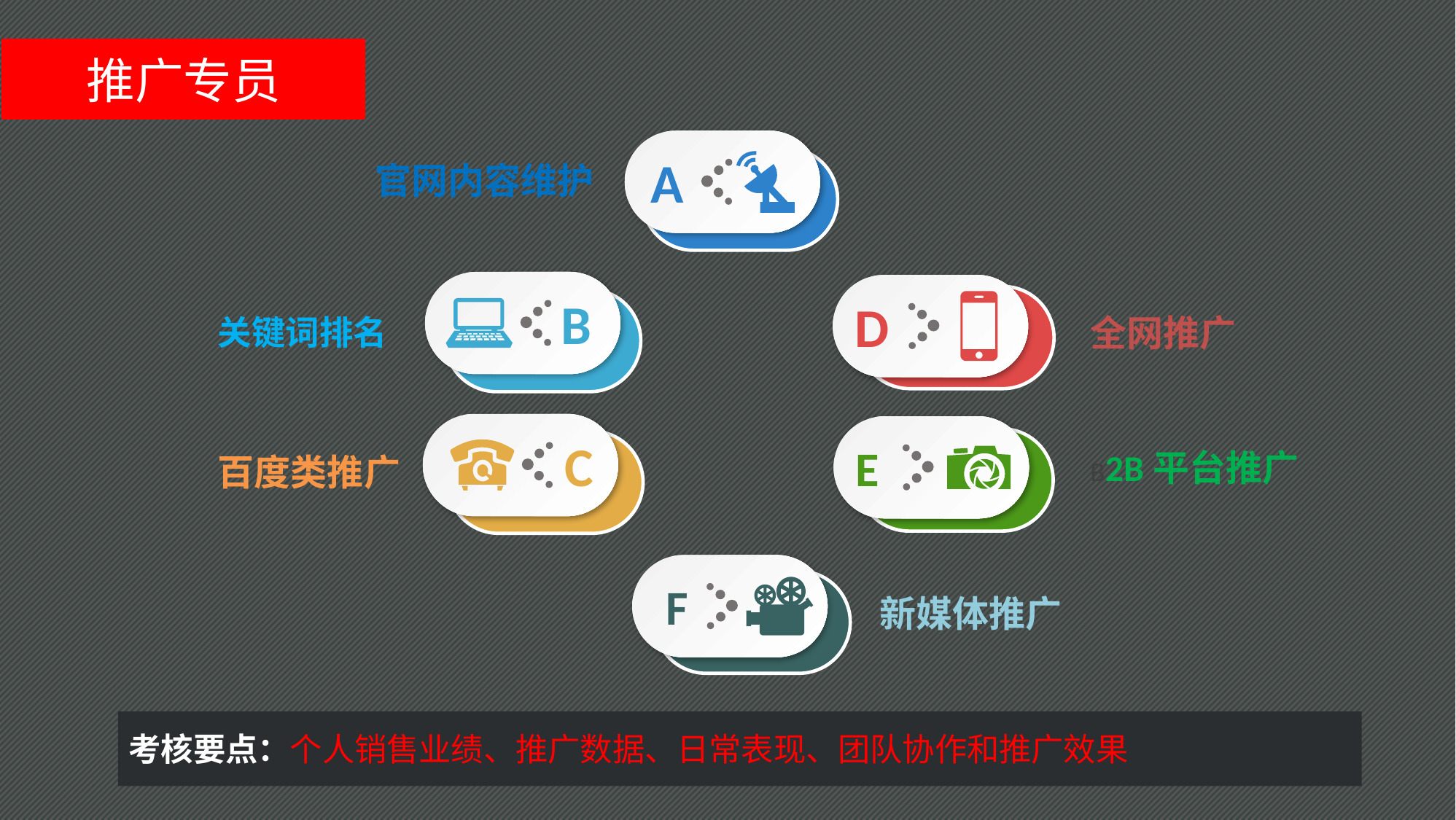

推广专员

A

官网内容维护

B

D

全网推广
关键词排名

C

E

B2B平台推广
百度类推广

F

新媒体推广

考核要点：个人销售业绩、推广数据、日常表现、团队协作和推广效果